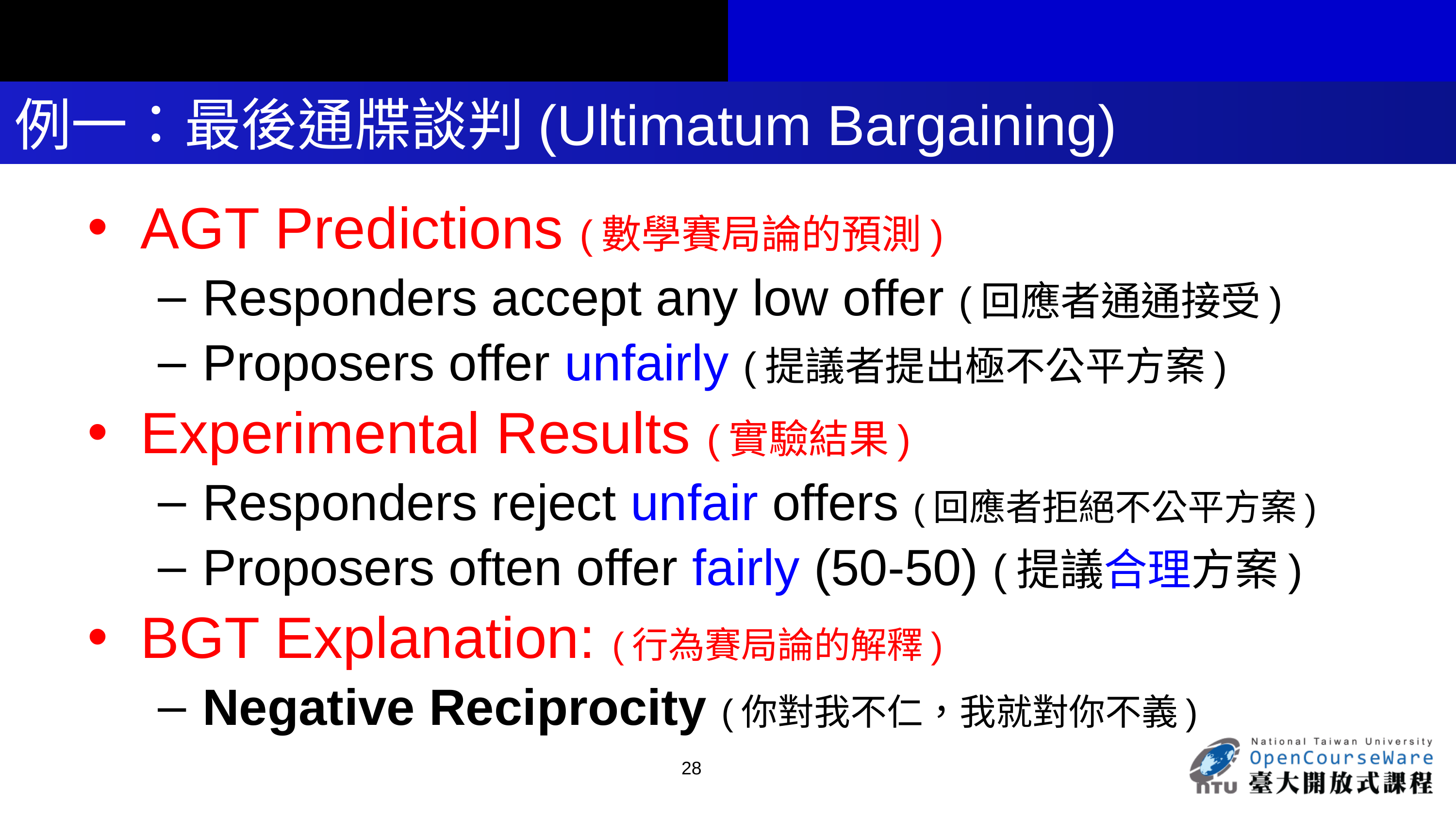

# 例一：最後通牒談判(Ultimatum Bargaining)
AGT Predictions (數學賽局論的預測)
Responders accept any low offer (回應者通通接受)
Proposers offer unfairly (提議者提出極不公平方案)
Experimental Results (實驗結果)
Responders reject unfair offers (回應者拒絕不公平方案)
Proposers often offer fairly (50-50) (提議合理方案)
BGT Explanation: (行為賽局論的解釋)
Negative Reciprocity (你對我不仁，我就對你不義)